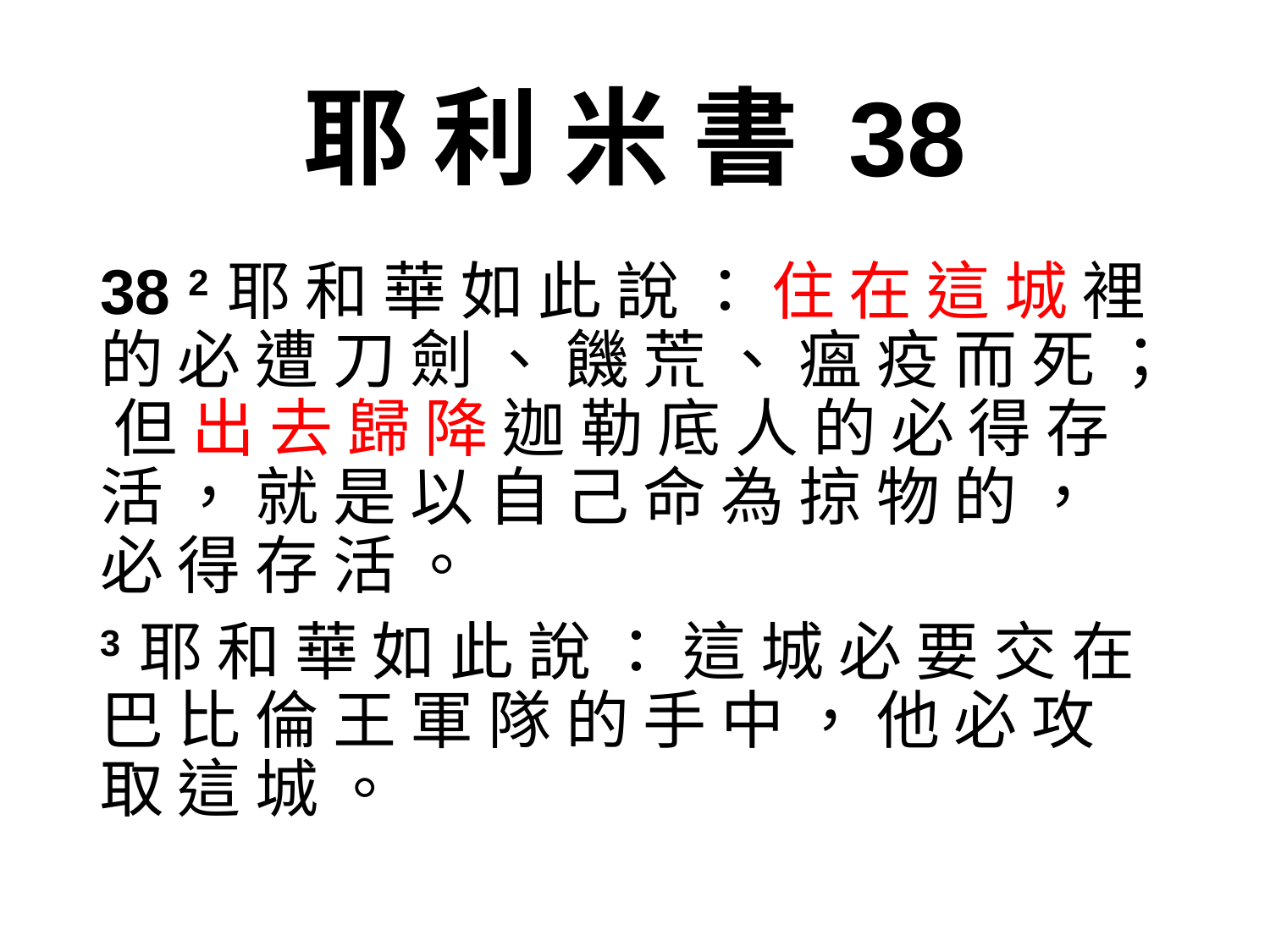

# 耶 利 米 書 38
38 2 耶 和 華 如 此 說 ： 住 在 這 城 裡 的 必 遭 刀 劍 、 饑 荒 、 瘟 疫 而 死 ； 但 出 去 歸 降 迦 勒 底 人 的 必 得 存 活 ， 就 是 以 自 己 命 為 掠 物 的 ， 必 得 存 活 。
3 耶 和 華 如 此 說 ： 這 城 必 要 交 在 巴 比 倫 王 軍 隊 的 手 中 ， 他 必 攻 取 這 城 。